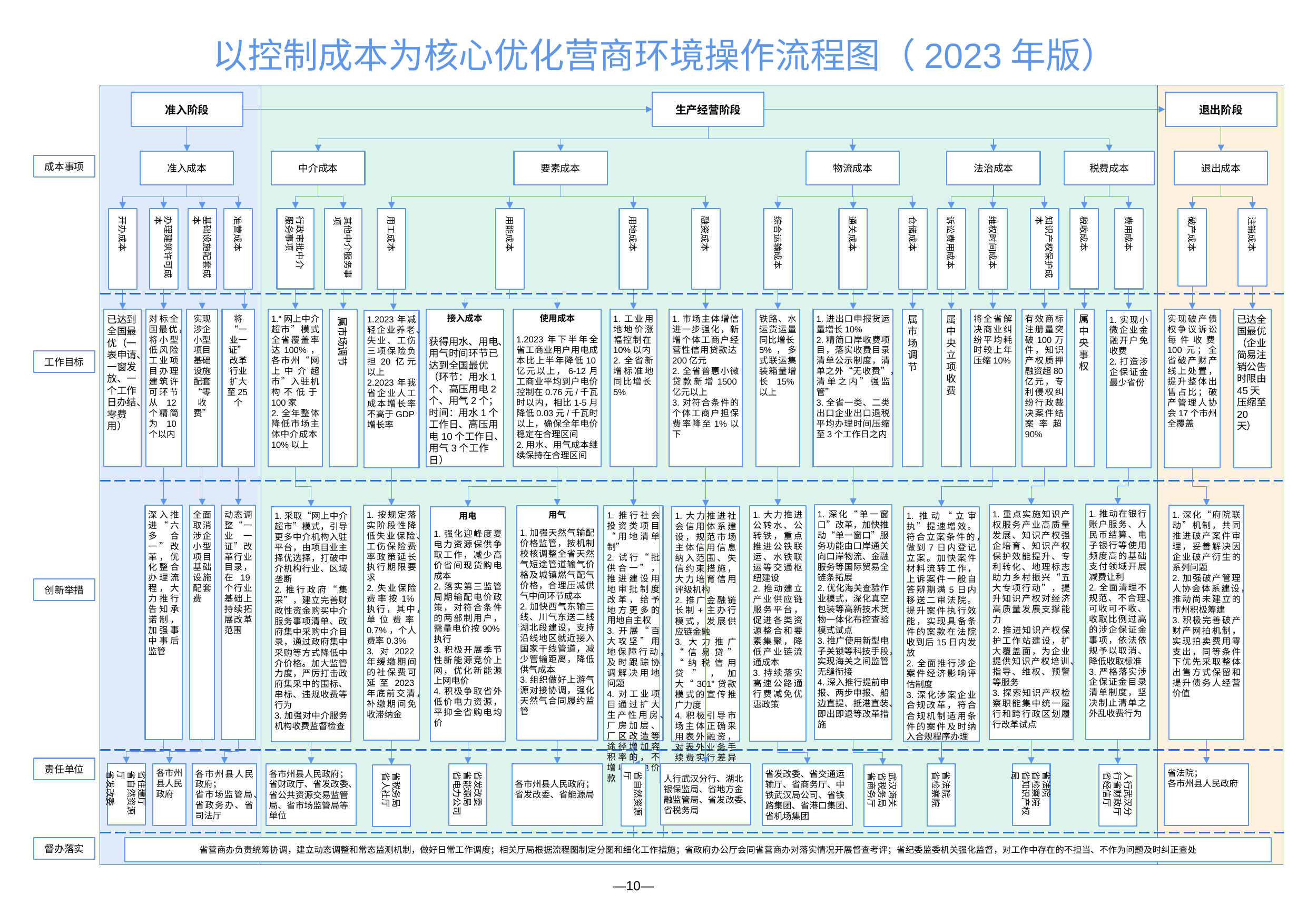

以控制成本为核心优化营商环境操作流程图（2023年版）

准入阶段
生产经营阶段
退出阶段
准入成本
中介成本
要素成本
物流成本
法治成本
税费成本
退出成本
成本事项
行政审批中介
服务事项
税收成本
费用成本
开办成本
办理建筑许可成本
基础设施配套成本
准营成本
用工成本
用能成本
用地成本
融资成本
综合运输成本
通关成本
仓储成本
诉讼费用成本
维权时间成本
知识产权保护成本
其他中介服务事项
破产成本
注销成本
接入成本

获得用水、用电、用气时间环节已达到全国最优（环节：用水1个、高压用电2个、用气2个；时间：用水1个工作日、高压用电10个工作日、用气3个工作日）
使用成本

1.2023年下半年全省工商业用户用电成本比上半年降低10亿元以上，6-12月工商业平均到户电价控制在0.76元/千瓦时以内，相比1-5月降低0.03元/千瓦时以上，确保全年电价稳定在合理区间
2.用水、用气成本继续保持在合理区间
属市场调节
属中央事权
已达到全国最优（一表申请、一窗发放、一个工作日办结、零费用）
对标全国最优，将小型低风险工业项目办理建筑许可环节从12个精简为10个以内
实现涉企小型项目基础设施配套“零收费”
将“一
业一证”
改革行业扩大至25个
1.“网上中介超市”模式全省覆盖率达100%，各市州“网上中介超市”入驻机构不低于100家
2.全年整体降低市场主体中介成本10%以上
1.工业用地地价涨幅控制在10%以内
2.全省新增标准地同比增长5%
1.市场主体增信进一步强化，新增个体工商户经营性信用贷款达200亿元
2.全省普惠小微贷款新增1500亿元以上
3.对符合条件的个体工商户担保费率降至1%以下
铁路、水运货运量同比增长5%，多式联运集装箱量增长15%以上

1.进出口申报货运量增长10%
2.精简口岸收费项目，落实收费目录清单公示制度，清单之外“无收费”，清单之内”强监管”
3.全省一类、二类出口企业出口退税平均办理时间压缩至3个工作日之内
属市场调节
属中央立项收费
将全省解决商业纠纷平均耗时较上年压缩10%
有效商标注册量突破100万件，知识产权质押融资超80亿元，专利侵权纠纷行政裁决案件结案率超90%
实现破产债权争议诉讼每件收费100元；全省破产财产线上处置，提升整体出售占比；破产管理人协会17个市州全覆盖
已达全国最优（企业简易注销公告时限由45天压缩至20天）
1.2023年减轻企业养老、失业、工伤三项保险负担20亿元以上
2.2023年我省企业人工成本增长率不高于GDP增长率
1.实现小微企业金融开户免收费
2.打造涉企保证金最少省份
工作目标
1.推动在银行账户服务、人民币结算、电子银行等使用频度高的基础支付领域开展减费让利
2.全面清理不规范、不合理、可收可不收、收取比例过高的涉企保证金事项，依法依规予以取消、降低收取标准
3.严格落实涉企保证金目录清单制度，坚决制止清单之外乱收费行为
1.深化“单一窗口”改革，加快推动“单一窗口”服务功能由口岸通关向口岸物流、金融服务等国际贸易全链条拓展
2.优化海关查验作业模式，深化真空包装等高新技术货物一体化布控查验模式试点
3.推广使用新型电子关锁等科技手段，实现海关之间监管无缝衔接
4.深入推行提前申报、两步申报、船边直提、抵港直装、即出即退等改革措施
1.重点实施知识产权服务产业高质量发展、知识产权强企培育、知识产权保护效能提升、专利转化、地理标志助力乡村振兴“五大专项行动”，提升知识产权对经济高质量发展支撑能力
2.推进知识产权保护工作站建设，扩大覆盖面，为企业提供知识产权培训、指导、维权、预警等服务
3.探索知识产权检察职能集中统一履行和跨行政区划履行改革试点
深入推进“六多合一”改革，优化整合办理流程，大力推行告知承诺制，加强事中事后监管
全面取消涉企小型项目基础设施配套费
动态调整“一业一证”改革行业目录，在19个行业基础上持续拓展改革范围
1.按规定落实阶段性降低失业保险、工伤保险费率政策延长执行期限要求
2.失业保险费率按1%执行，其中，单位费率0.7%，个人费率0.3%
3.对2022年缓缴期间的社保费可延至2023年底前交清，补缴期间免收滞纳金
用气

1.加强天然气输配价格监管，按机制校核调整全省天然气短途管道输气价格及城镇燃气配气价格，合理压减供气中间环节成本
2.加快西气东输三线、川气东送二线湖北段建设，支持沿线地区就近接入国家干线管道，减少管输距离，降低供气成本
3.组织做好上游气源对接协调，强化天然气合同履约监管
1.深化“府院联动”机制，共同推进破产案件审理，妥善解决因企业破产衍生的系列问题
2.加强破产管理人协会体系建设，推动尚未建立的市州积极筹建
3.积极完善破产财产网拍机制，实现拍卖费用零支出，同等条件下优先采取整体出售方式保留和提升债务人经营价值
1.大力推进公转水、公转铁，重点推进公铁联运、水铁联运等交通枢纽建设
2.推动建立产业供应链服务平台，促进各类资源整合和要素集聚，降低产业链流通成本
3.持续落实高速公路通行费减免优惠政策
1.推行社会投资类项目“用地清单制”
2.试行“批供合一”，推进建设用地审批制度改革，给予地方更多的用地自主权
3.开展“百大攻坚”用地保障行动，及时跟踪协调解决用地问题
4.对工业项目通过扩大生产性用房、厂房加层、厂区改造等途径增加容积率的，不增收土地价款
1.大力推进社会信用体系建设，规范市场主体信用信息纳入范围、失信约束措施，大力培育信用评级机构
2.推广金融链长制+主办行模式，发展供应链金融
3.大力推广“信易贷”“纳税信用贷”，加大“301”贷款模式的宣传推广力度
4.积极引导市场主体正确采用表外融资，对表外业务手续费实行差异化减免政策
1.采取“网上中介超市”模式，引导更多中介机构入驻平台，由项目业主择优选择，打破中介机构行业、区域垄断
2.推行政府“集采”，建立完善财政性资金购买中介服务事项清单、政府集中采购中介目录，通过政府集中采购等方式降低中介价格。加大监管力度，严厉打击政府集采中的围标、串标、违规收费等行为
3.加强对中介服务机构收费监督检查
用电

1.强化迎峰度夏电力资源保供争取工作，减少高价省间现货购电成本
2.落实第三监管周期输配电价政策，对符合条件的两部制用户，需量电价按90%执行
3.积极开展季节性新能源竞价上网，优化新能源上网电价
4.积极争取省外低价电力资源，平抑全省购电均价
1.推动“立审执”提速增效。符合立案条件的，做到7日内登记立案。加快案件材料流转工作，上诉案件一般自答辩期满5日内移送二审法院。提升案件执行效能，实现具备条件的案款在法院收到后15日内发放
2.全面推行涉企案件经济影响评估制度
3.深化涉案企业合规改革，符合合规机制适用条件的案件及时纳入合规程序办理
创新举措
责任单位
省住建厅
省自然资源厅
省发改委
人行武汉分行、湖北银保监局、省地方金融监管局、省发改委、省税务局
各市州县人民政府
各市州县人民政府；
省市场监管局、省政务办、省司法厅
各市州县人民政府；
省发改委、省能源局

省法院；
各市州县人民政府
各市州县人民政府；省财政厅、省发改委、省公共资源交易监管局、省市场监管局等单位
省发改委
省能源局
省电力公司
省法院
省检察院
省知识产权局
省发改委、省交通运输厅、省商务厅、中铁武汉局公司、省铁路集团、省港口集团、省机场集团
省自然资源厅
省法院
省检察院

人行武汉分行省财政厅
省经信厅

省税务局
省人社厅
武汉海关
省税务局
省商务厅
督办落实
省营商办负责统筹协调，建立动态调整和常态监测机制，做好日常工作调度；相关厅局根据流程图制定分图和细化工作措施；省政府办公厅会同省营商办对落实情况开展督查考评；省纪委监委机关强化监督，对工作中存在的不担当、不作为问题及时纠正查处
    —10—